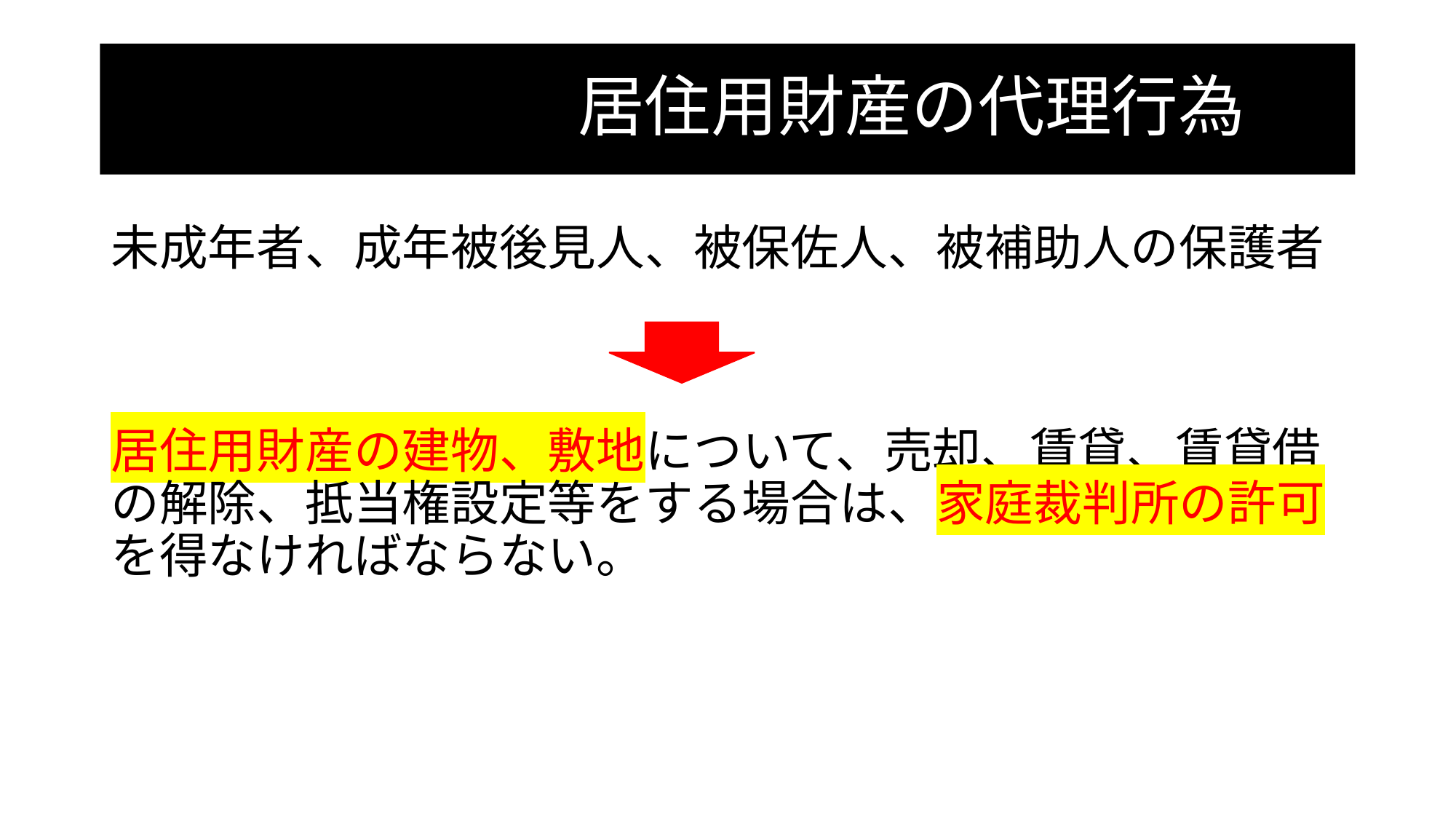

# 居住用財産の代理行為
未成年者、成年被後見人、被保佐人、被補助人の保護者

居住用財産の建物、敷地について、売却、賃貸、賃貸借の解除、抵当権設定等をする場合は、家庭裁判所の許可を得なければならない。